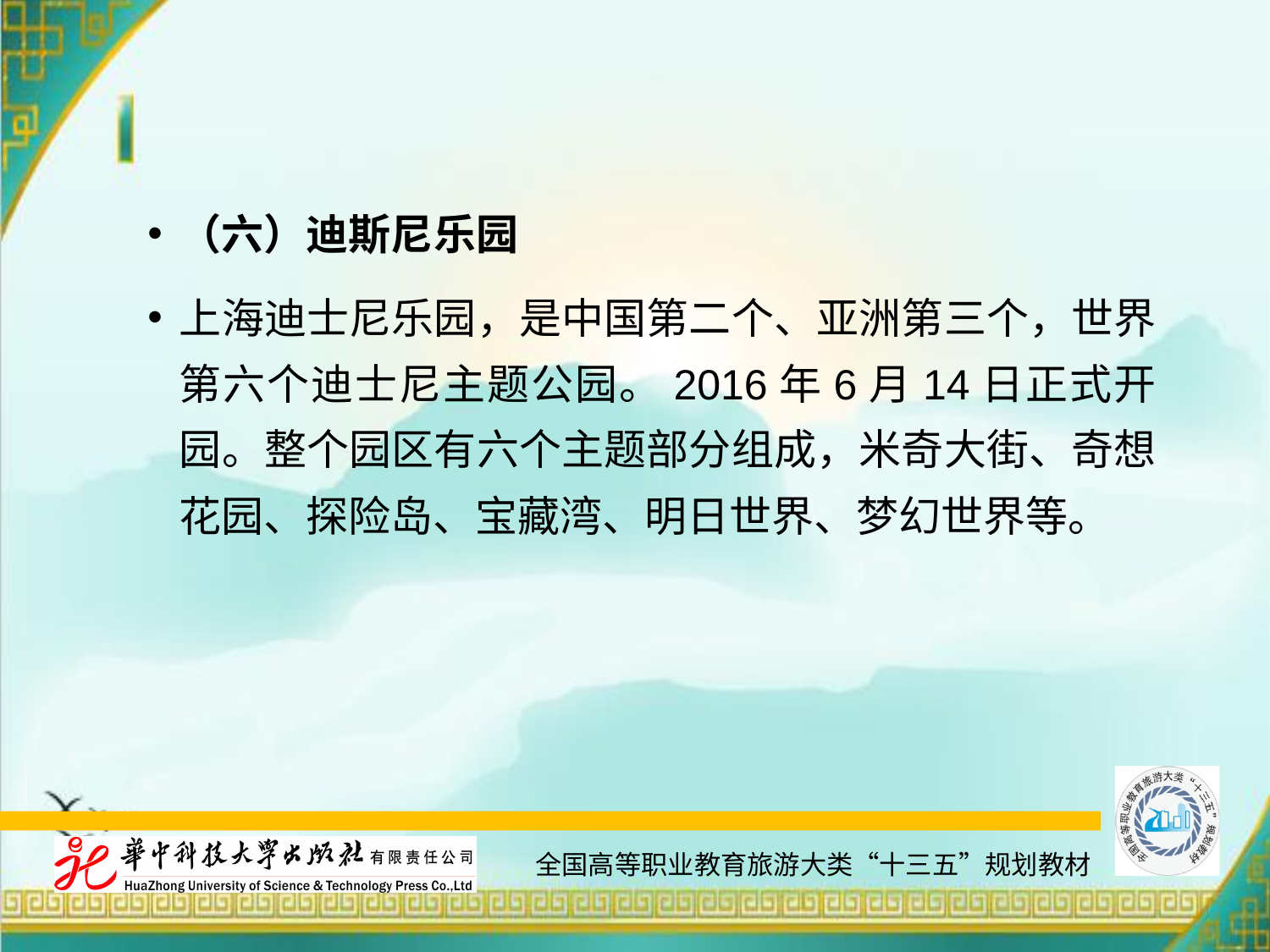

#
（六）迪斯尼乐园
上海迪士尼乐园，是中国第二个、亚洲第三个，世界第六个迪士尼主题公园。2016年6月14日正式开园。整个园区有六个主题部分组成，米奇大街、奇想花园、探险岛、宝藏湾、明日世界、梦幻世界等。